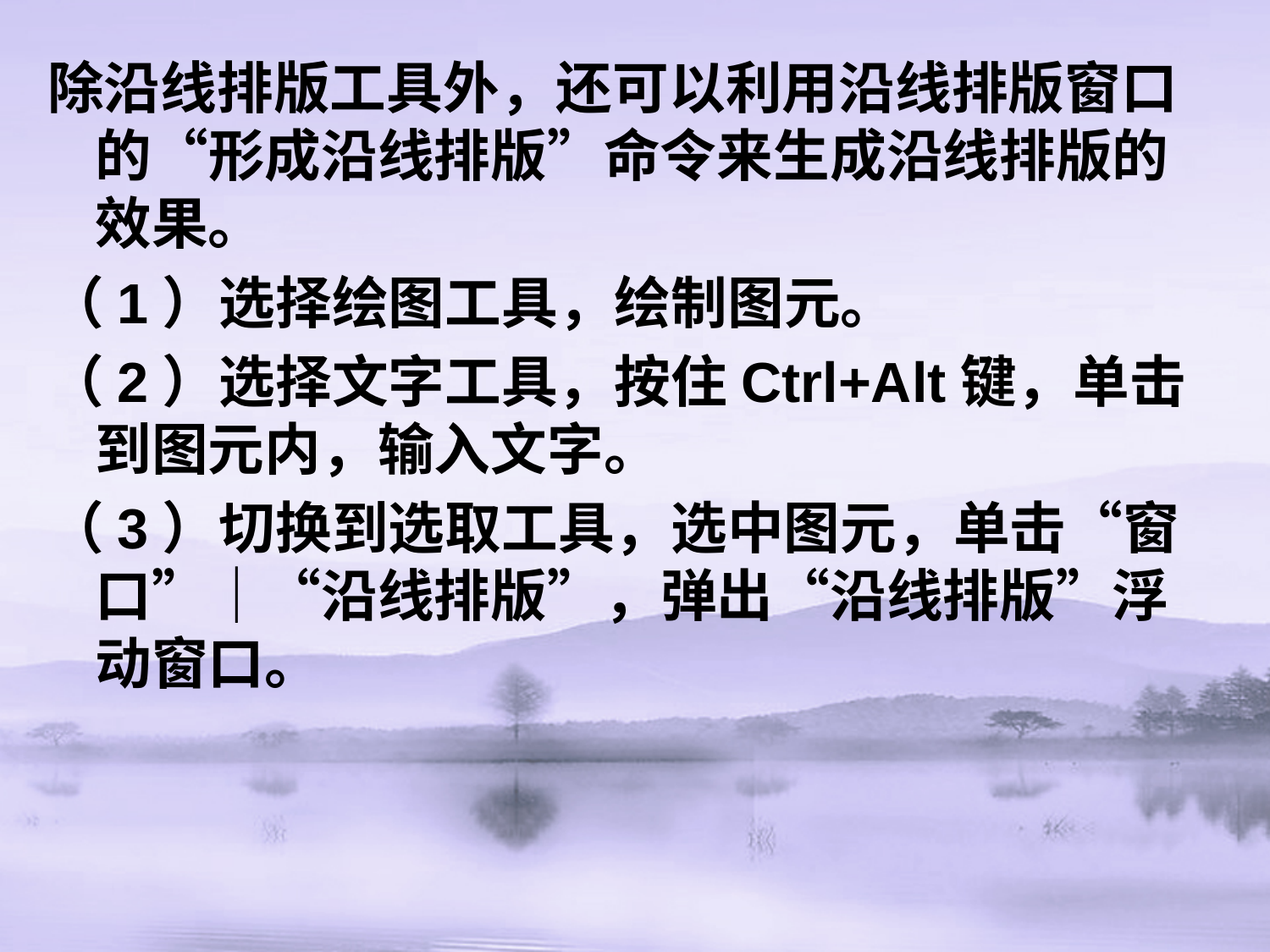

除沿线排版工具外，还可以利用沿线排版窗口的“形成沿线排版”命令来生成沿线排版的效果。
（1）选择绘图工具，绘制图元。
（2）选择文字工具，按住Ctrl+Alt键，单击到图元内，输入文字。
（3）切换到选取工具，选中图元，单击“窗口”｜“沿线排版”，弹出“沿线排版”浮动窗口。